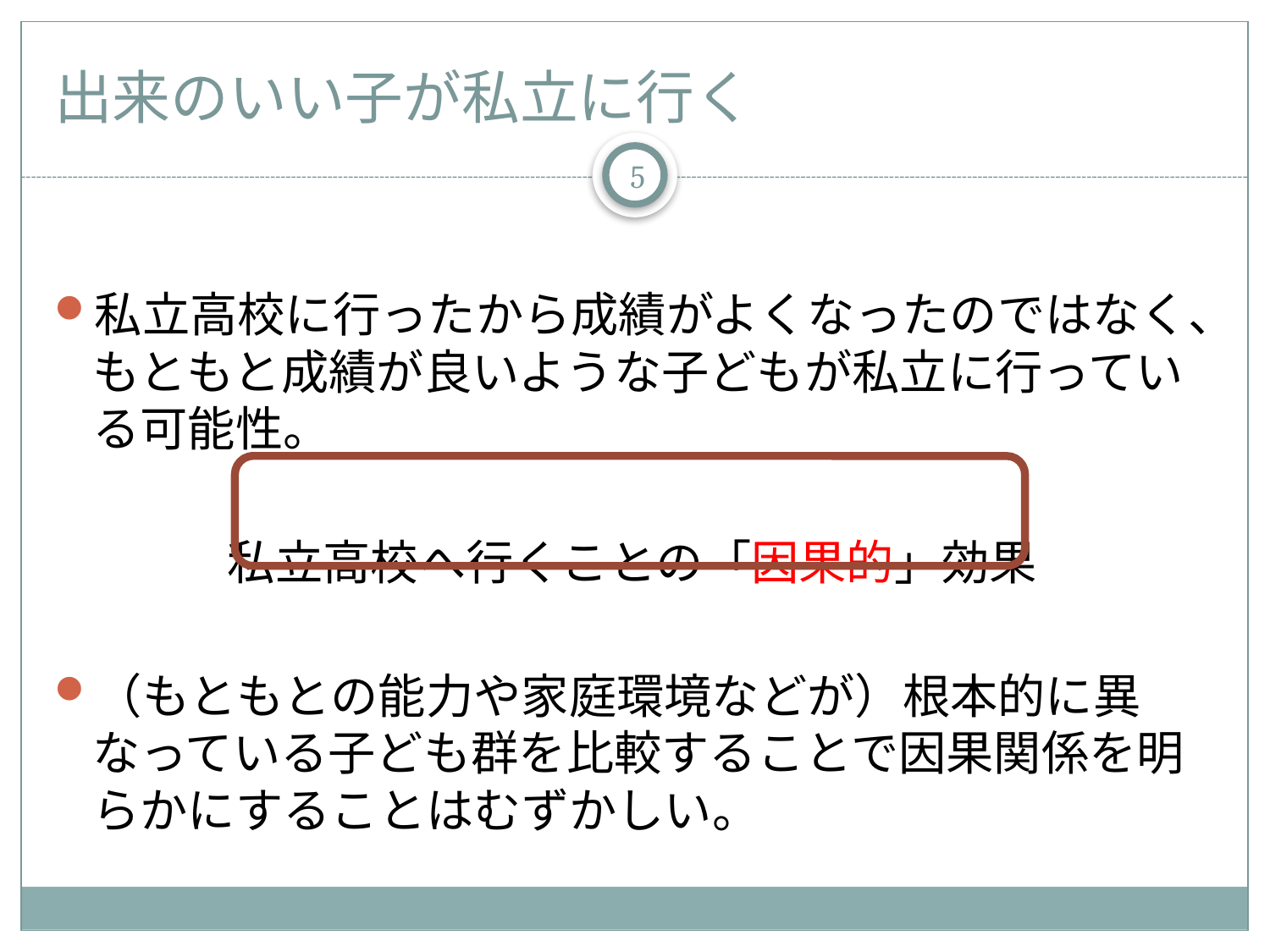

# 出来のいい子が私立に行く
5

私立高校に行ったから成績がよくなったのではなく、もともと成績が良いような子どもが私立に行っている可能性。

私立高校へ行くことの「因果的」効果

（もともとの能力や家庭環境などが）根本的に異なっている子ども群を比較することで因果関係を明らかにすることはむずかしい。